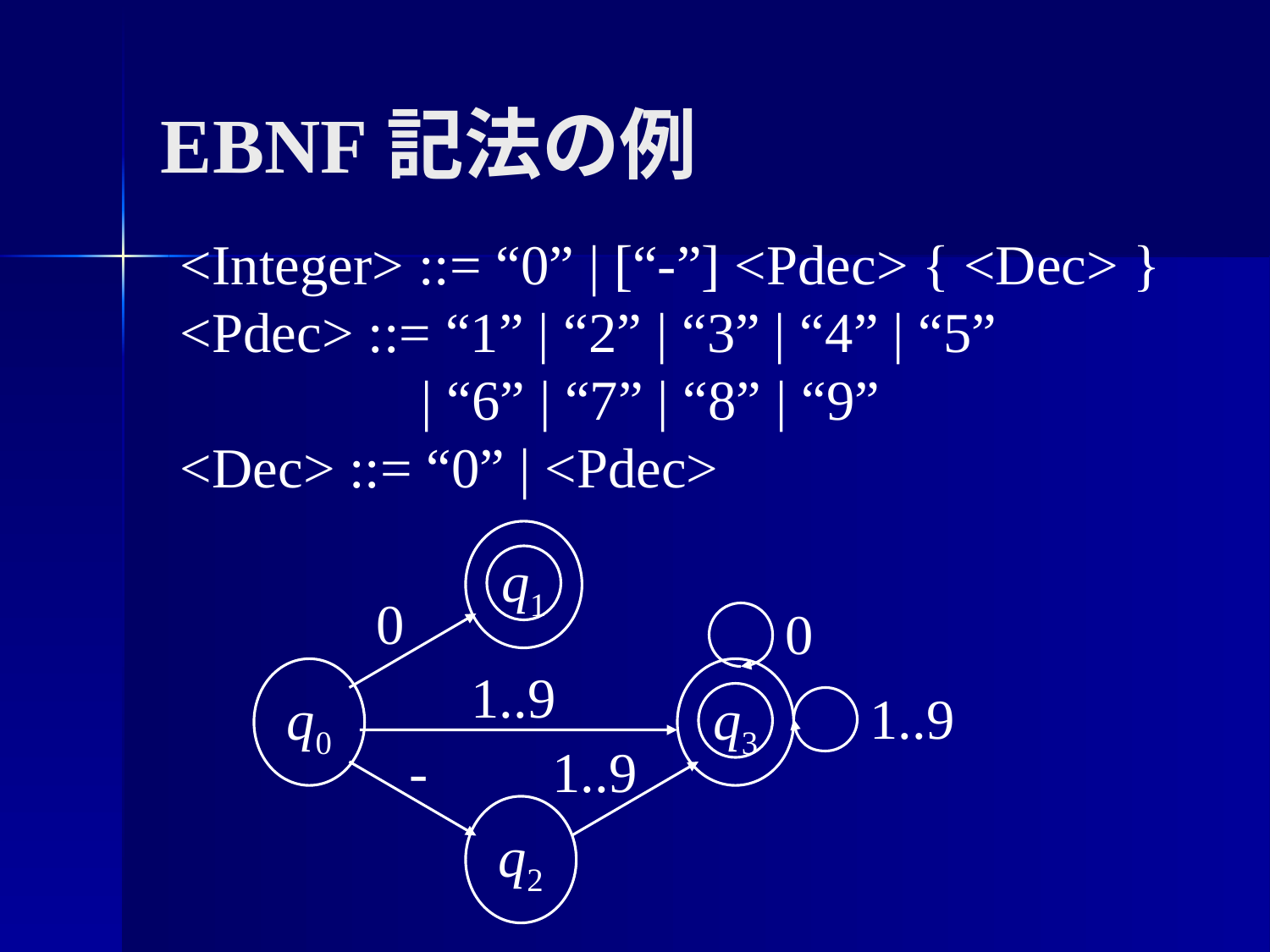

# EBNF記法の例
<Integer> ::= “0” | [“-”] <Pdec> { <Dec> }
<Pdec> ::= “1” | “2” | “3” | “4” | “5”
                 | “6” | “7” | “8” | “9”
<Dec> ::= “0” | <Pdec>
q1

0

0

1..9
q3

1..9

q0
1..9

-

q2